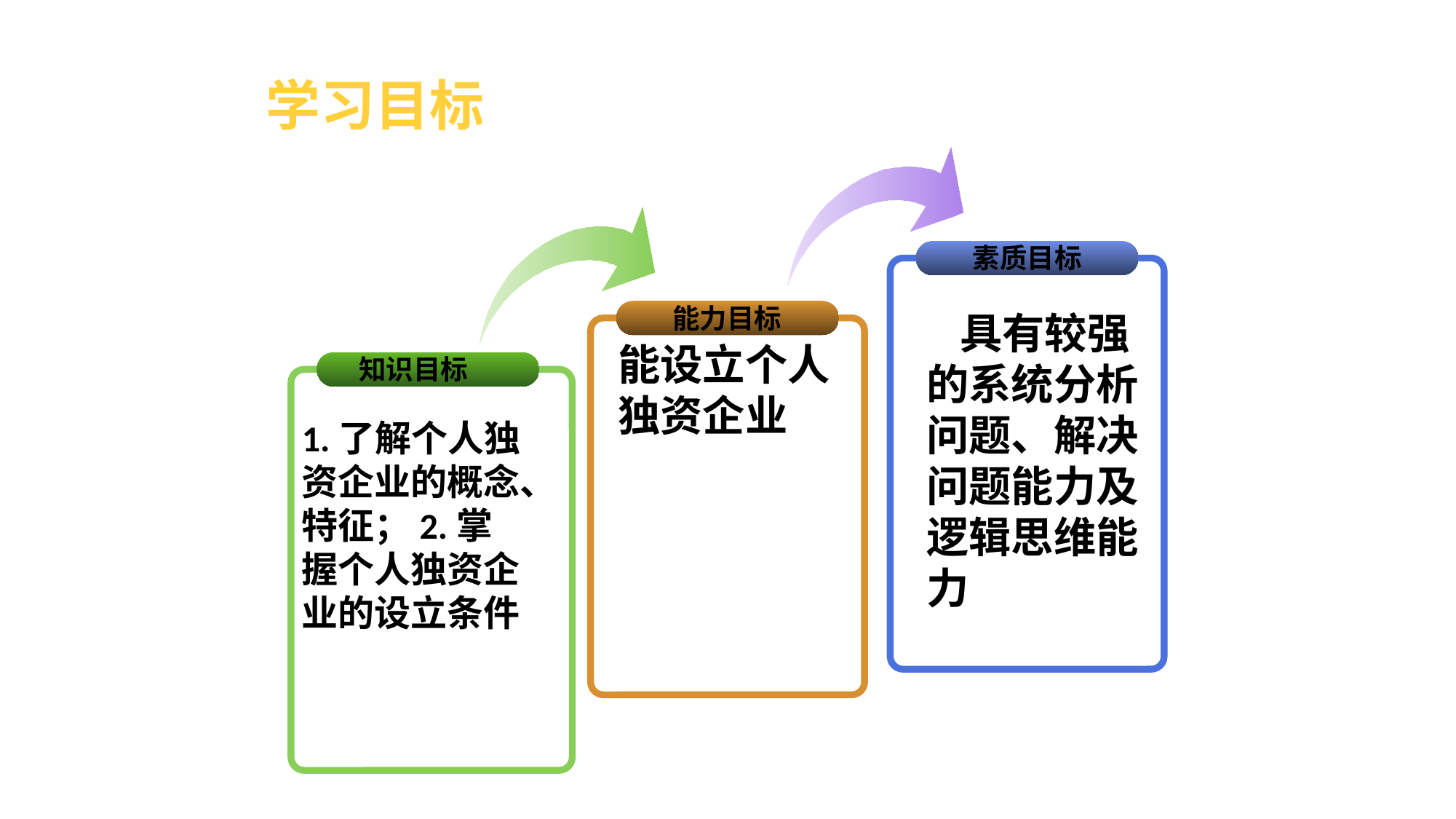

# 学习目标

素质目标

能力目标

   具有较强的系统分析问题、解决问题能力及逻辑思维能力

能设立个人独资企业
知识目标

1.了解个人独资企业的概念、特征；2.掌握个人独资企业的设立条件